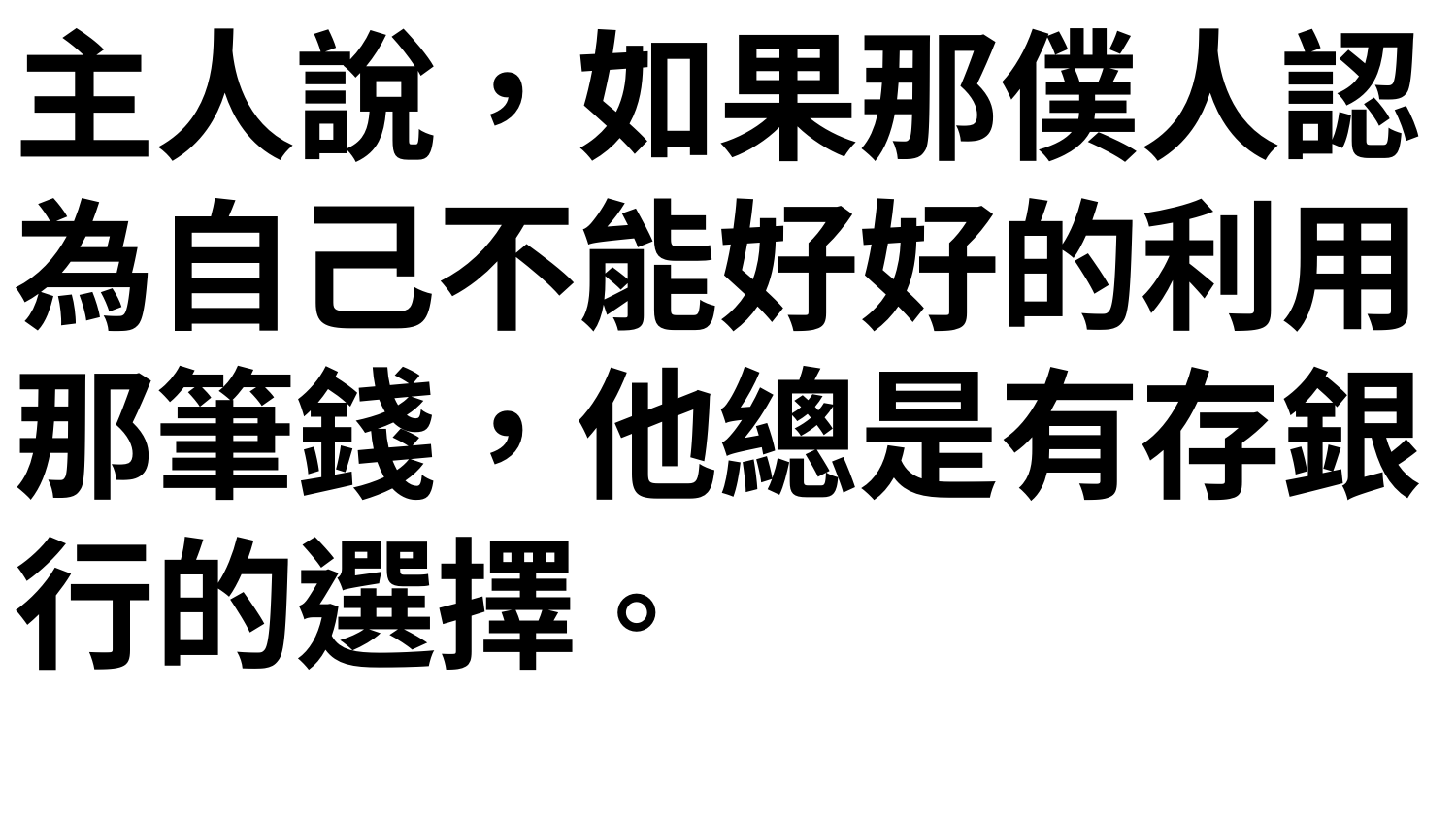

主人說，如果那僕人認為自己不能好好的利用那筆錢，他總是有存銀行的選擇。